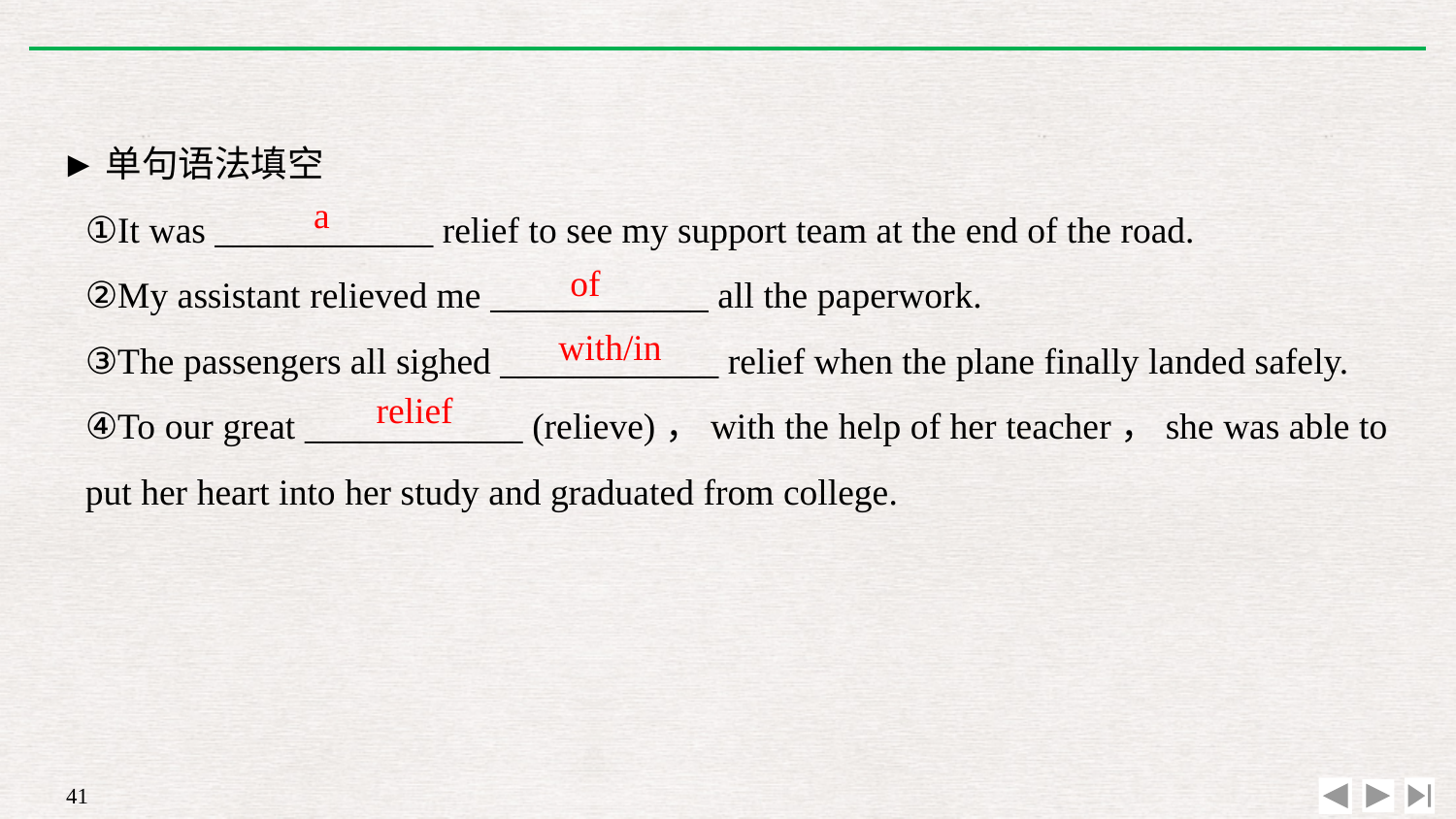

►单句语法填空
①It was ____________ relief to see my support team at the end of the road.
②My assistant relieved me ____________ all the paperwork.
③The passengers all sighed ____________ relief when the plane finally landed safely.
④To our great ____________ (relieve)，with the help of her teacher，she was able to put her heart into her study and graduated from college.
a
of
with/in
relief